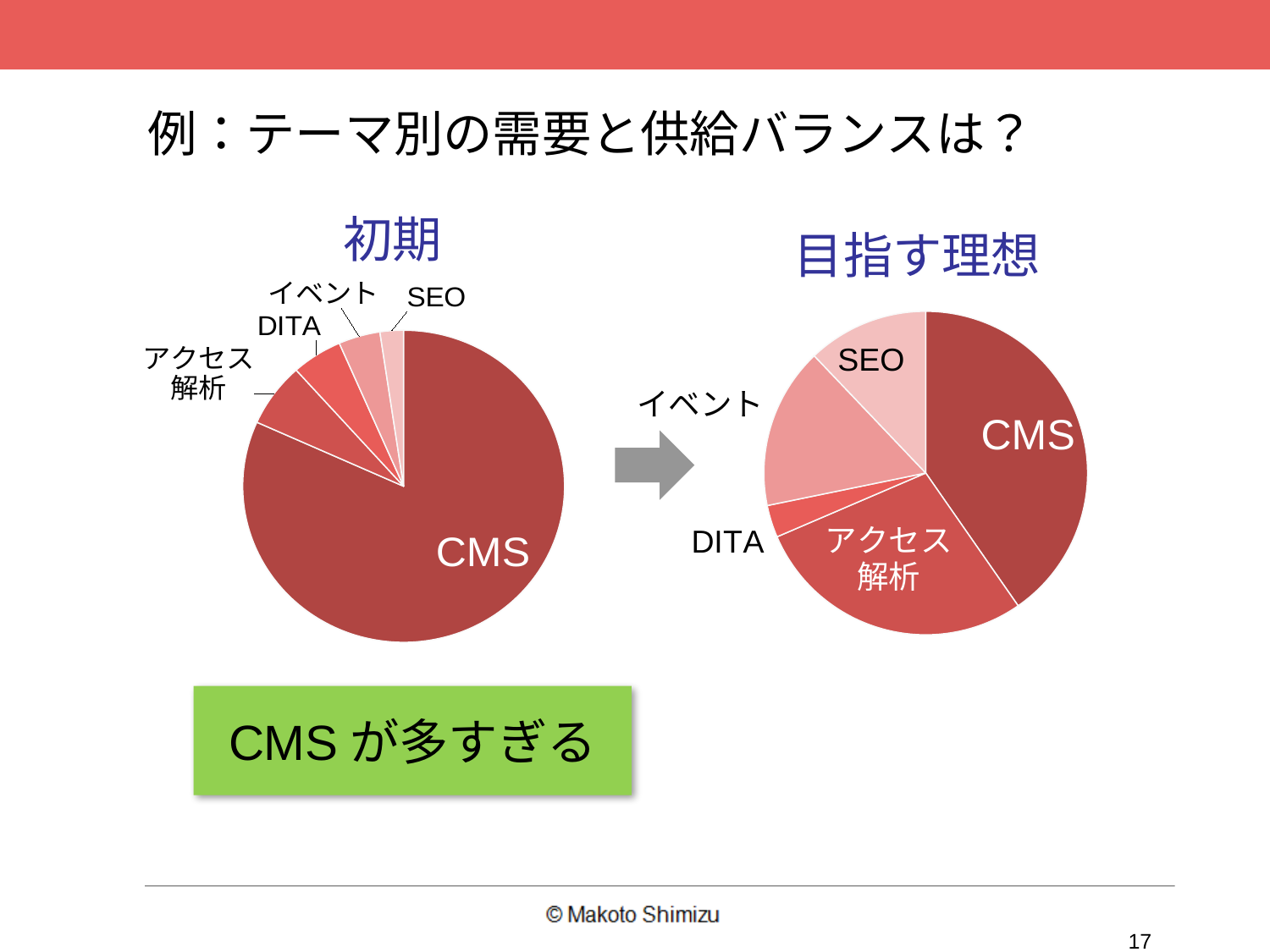

# 例：テーマ別の需要と供給バランスは？
初期
目指す理想

### Chart

| Category |  |
|---|---|
| CMS | 50.0 |
| アクセス解析 | 35.0 |
| DITA | 4.0 |
| イベント | 20.0 |
| SEO | 15.0 |
CMSが多すぎる

### Chart

| Category |  |
|---|---|
| CMS | 899.0 |
| アクセス解析 | 73.0 |
| DITA | 56.0 |
| イベント | 46.0 |
| SEO | 26.0 |